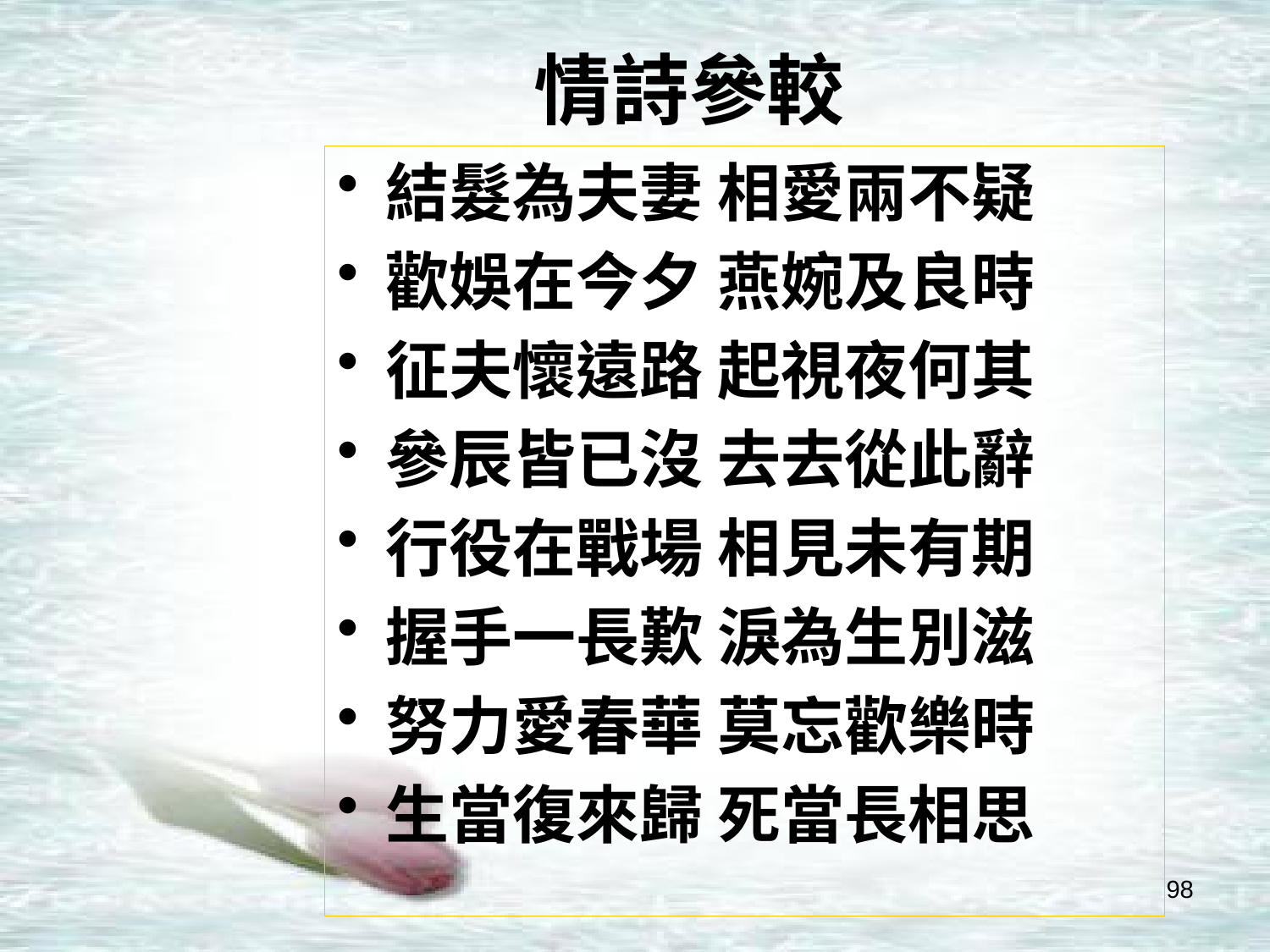

# 情詩參較
結髮為夫妻 相愛兩不疑
歡娛在今夕 燕婉及良時
征夫懷遠路 起視夜何其
參辰皆已沒 去去從此辭
行役在戰場 相見未有期
握手一長歎 淚為生別滋
努力愛春華 莫忘歡樂時
生當復來歸 死當長相思
98